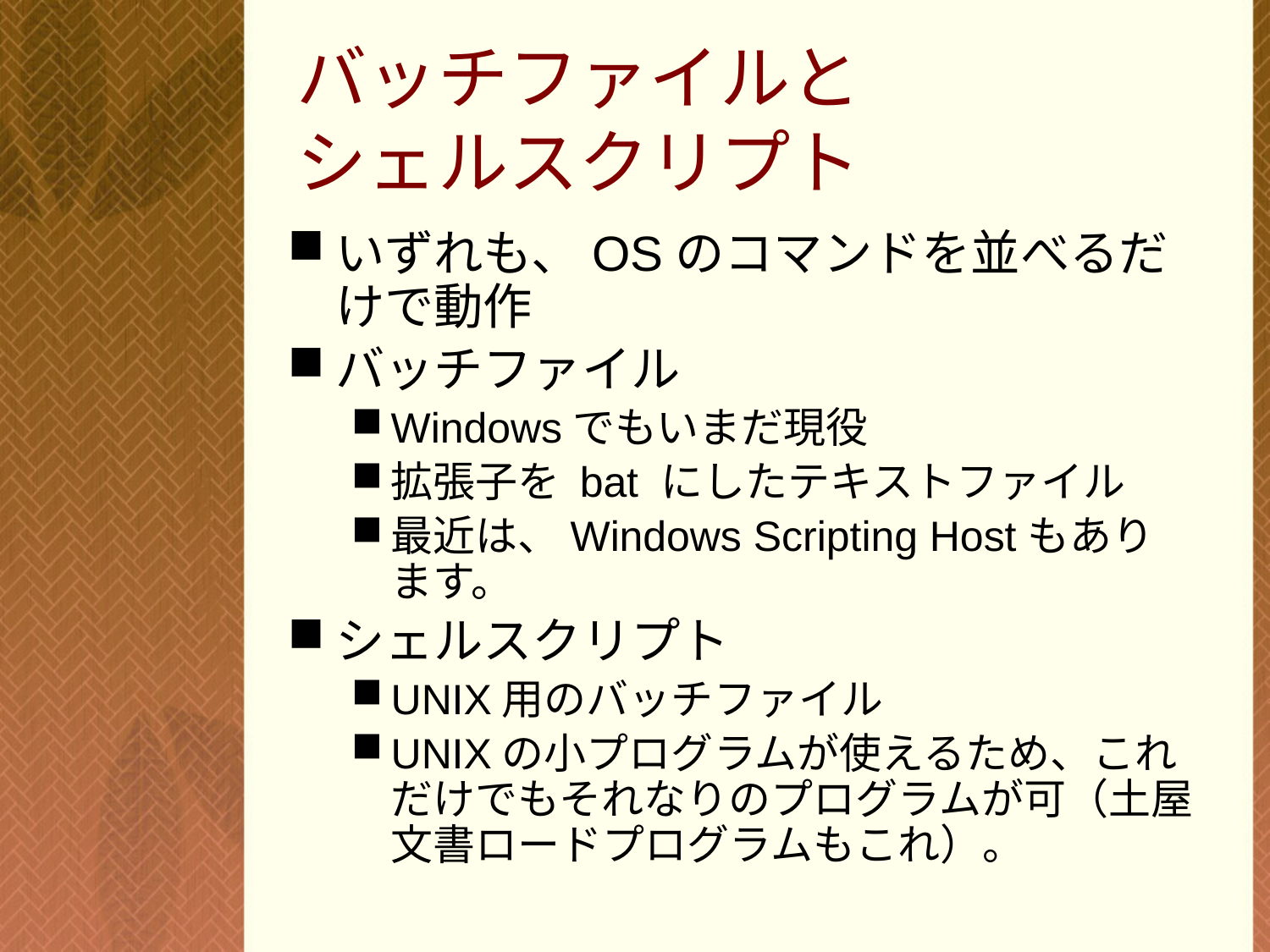

# バッチファイルと シェルスクリプト
いずれも、OSのコマンドを並べるだけで動作
バッチファイル
Windowsでもいまだ現役
拡張子を bat にしたテキストファイル
最近は、Windows Scripting Hostもあります。
シェルスクリプト
UNIX用のバッチファイル
UNIXの小プログラムが使えるため、これだけでもそれなりのプログラムが可（土屋文書ロードプログラムもこれ）。